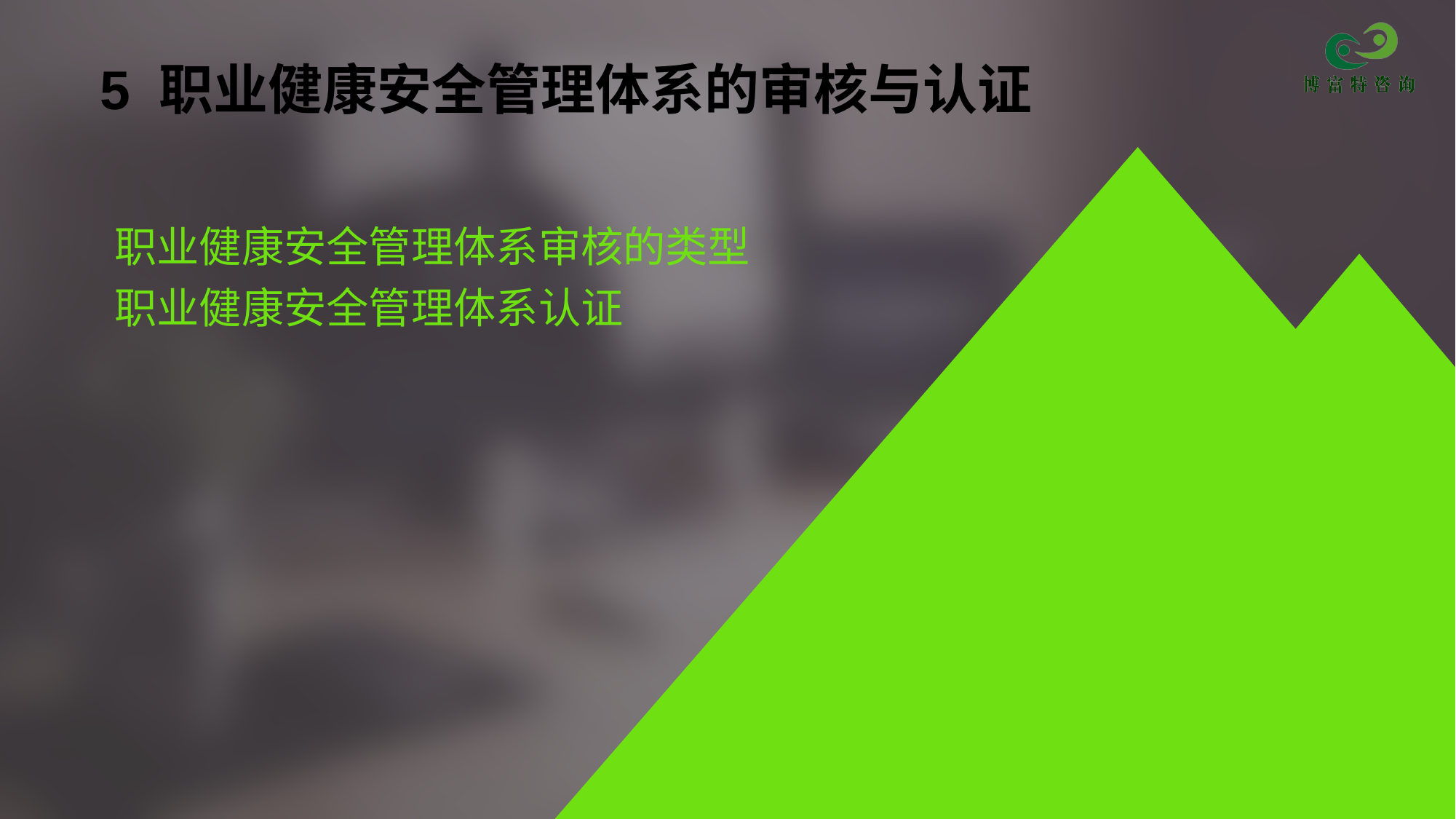

# 5 职业健康安全管理体系的审核与认证

职业健康安全管理体系审核的类型
职业健康安全管理体系认证